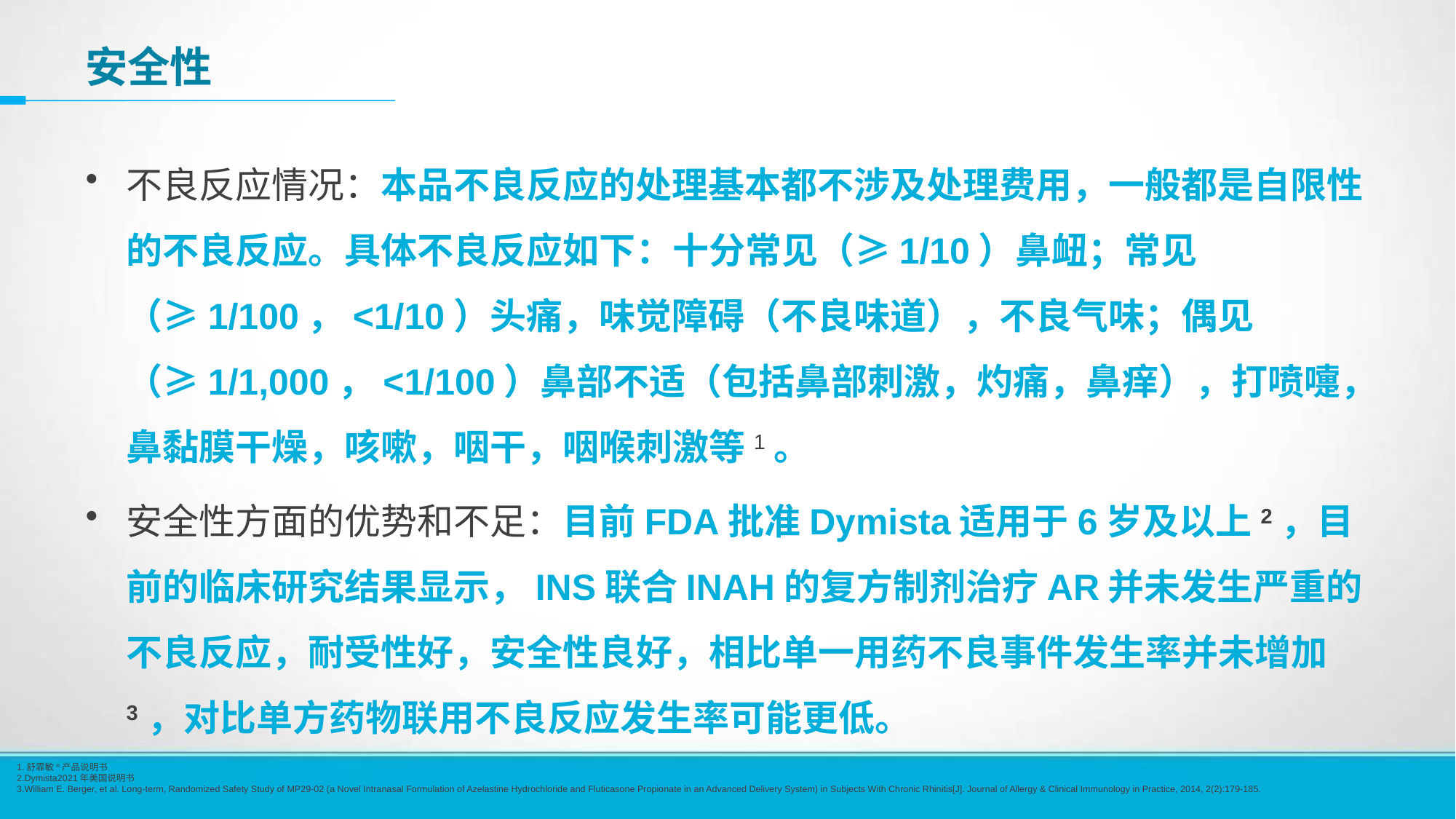

# 安全性
不良反应情况：本品不良反应的处理基本都不涉及处理费用，一般都是自限性的不良反应。具体不良反应如下：十分常见（≥1/10）鼻衄；常见（≥1/100，<1/10）头痛，味觉障碍（不良味道），不良气味；偶见（≥1/1,000，<1/100）鼻部不适（包括鼻部刺激，灼痛，鼻痒），打喷嚏，鼻黏膜干燥，咳嗽，咽干，咽喉刺激等1。
安全性方面的优势和不足：目前FDA批准Dymista适用于6岁及以上2，目前的临床研究结果显示，INS联合INAH的复方制剂治疗AR并未发生严重的不良反应，耐受性好，安全性良好，相比单一用药不良事件发生率并未增加3，对比单方药物联用不良反应发生率可能更低。
1.舒霏敏®产品说明书
2.Dymista2021年美国说明书
3.William E. Berger, et al. Long-term, Randomized Safety Study of MP29-02 (a Novel Intranasal Formulation of Azelastine Hydrochloride and Fluticasone Propionate in an Advanced Delivery System) in Subjects With Chronic Rhinitis[J]. Journal of Allergy & Clinical Immunology in Practice, 2014, 2(2):179-185.